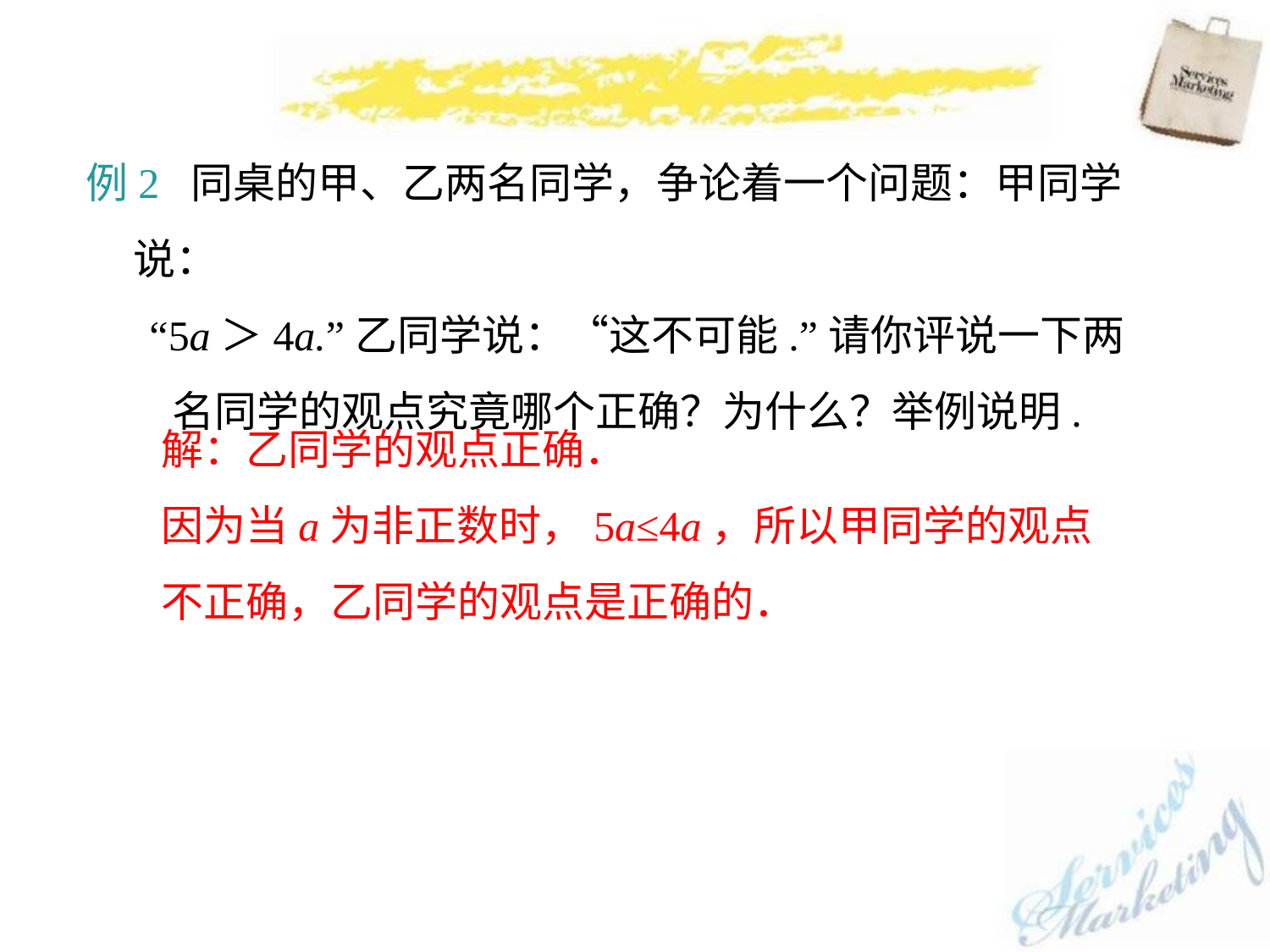

例2  同桌的甲、乙两名同学，争论着一个问题：甲同学说：
      “5a＞4a.”乙同学说：“这不可能.”请你评说一下两
        名同学的观点究竟哪个正确？为什么？举例说明.
解：乙同学的观点正确．
因为当a为非正数时，5a≤4a，所以甲同学的观点不正确，乙同学的观点是正确的．